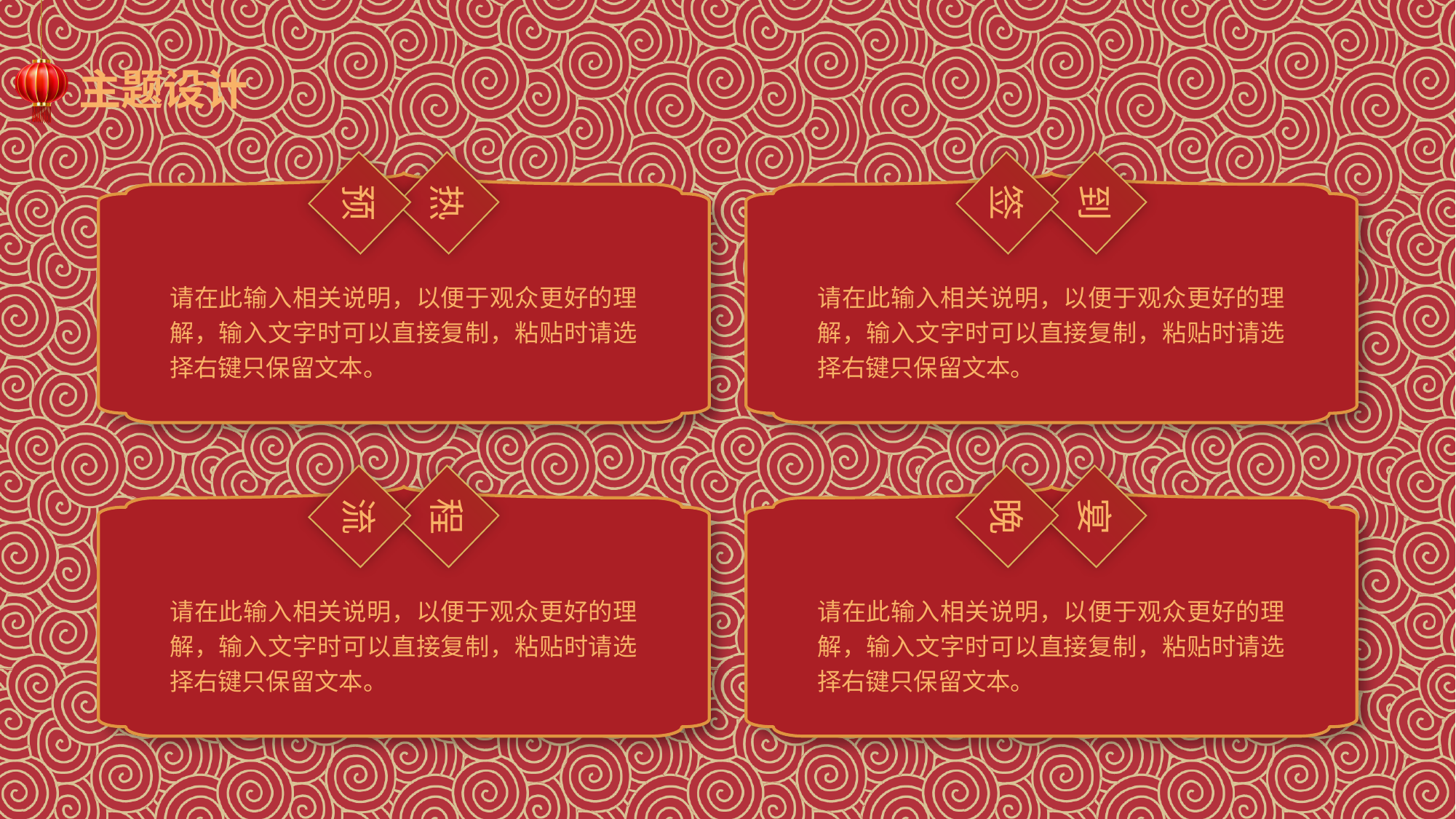

主题设计

预
热

签
到

请在此输入相关说明，以便于观众更好的理解，输入文字时可以直接复制，粘贴时请选择右键只保留文本。
请在此输入相关说明，以便于观众更好的理解，输入文字时可以直接复制，粘贴时请选择右键只保留文本。

晚
宴

流
程

请在此输入相关说明，以便于观众更好的理解，输入文字时可以直接复制，粘贴时请选择右键只保留文本。
请在此输入相关说明，以便于观众更好的理解，输入文字时可以直接复制，粘贴时请选择右键只保留文本。